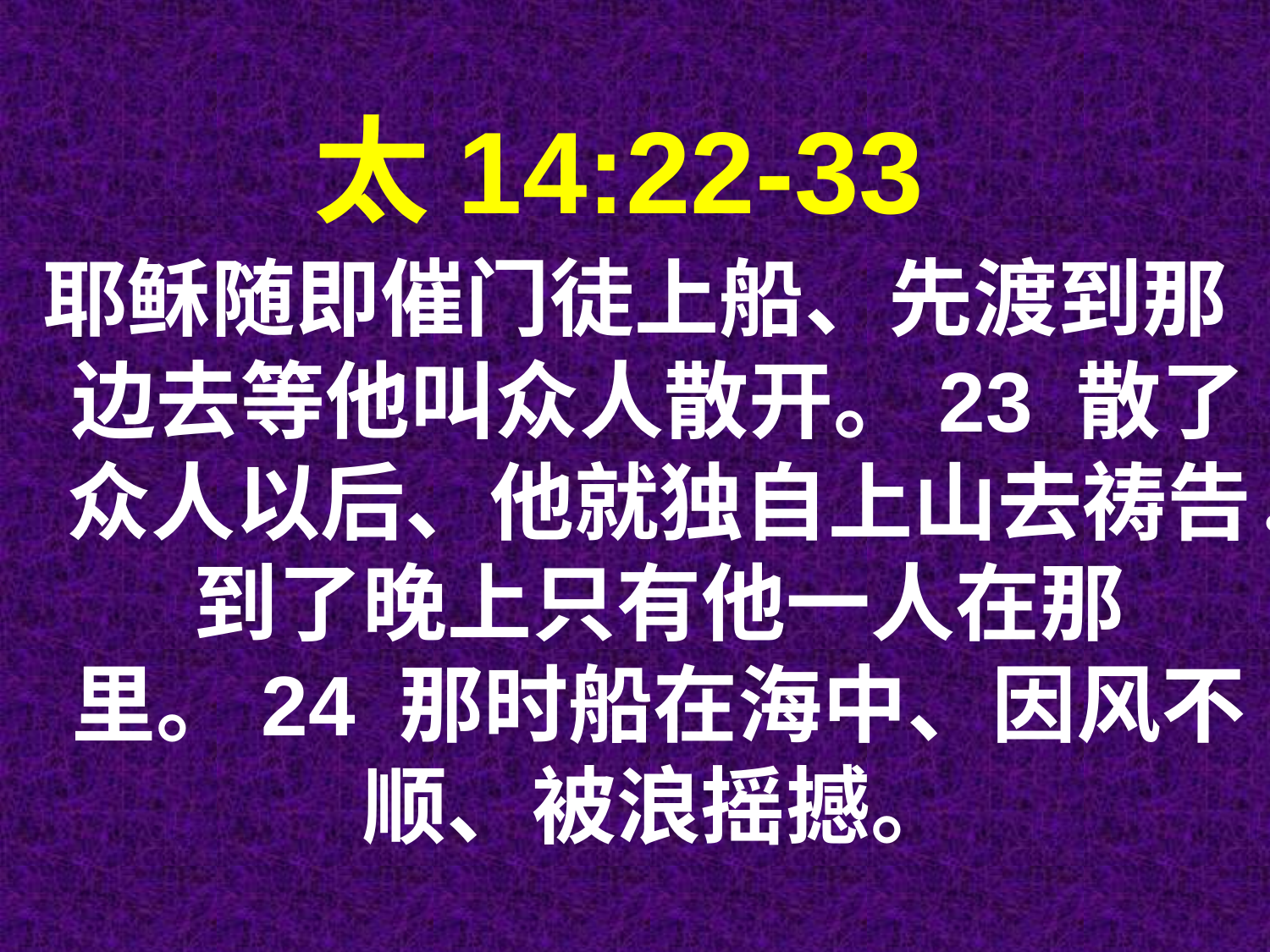

太14:22-33
耶稣随即催门徒上船、先渡到那边去等他叫众人散开。23 散了众人以后、他就独自上山去祷告．到了晚上只有他一人在那里。24 那时船在海中、因风不顺、被浪摇撼。